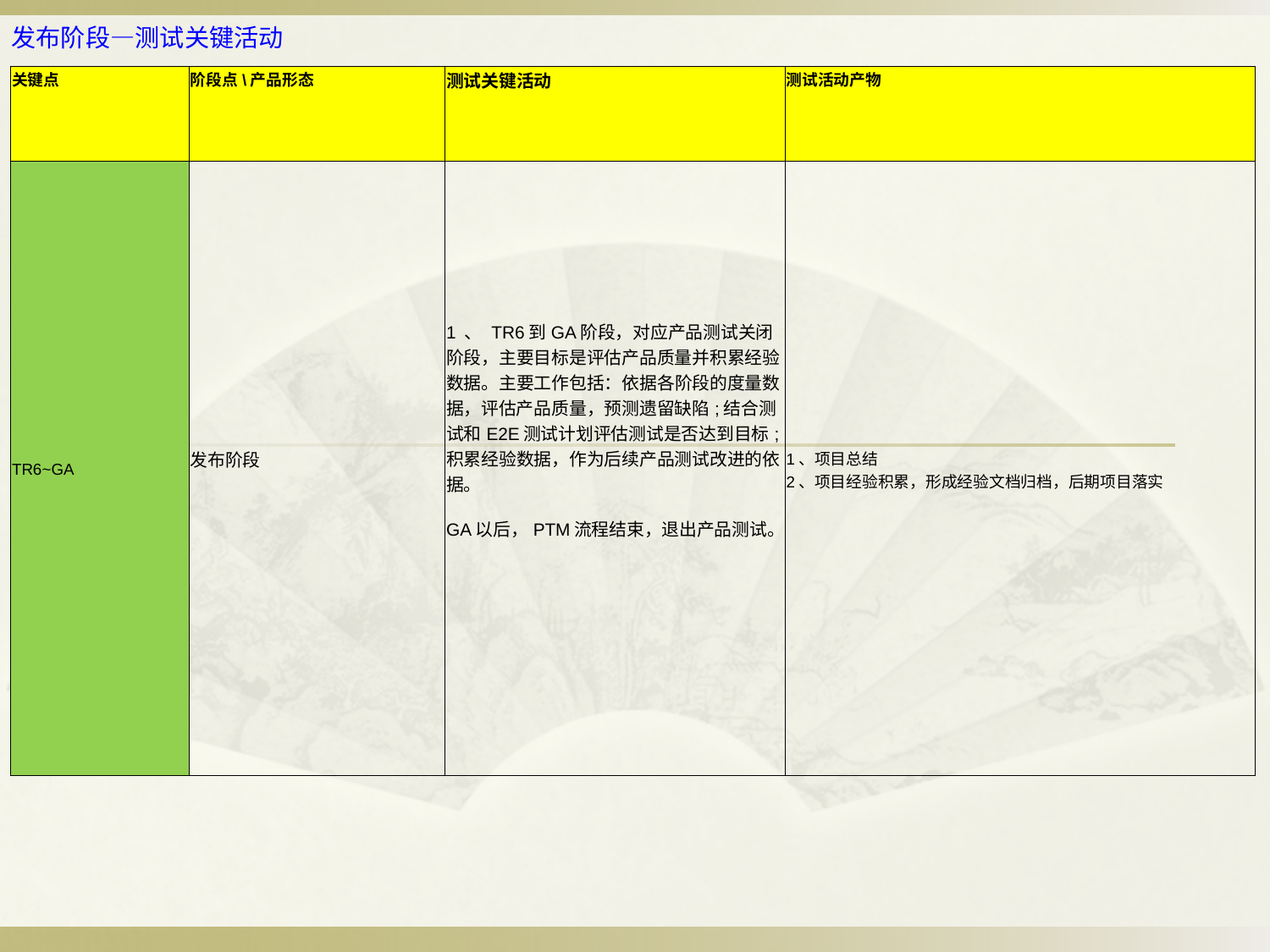

# 发布阶段—测试关键活动
| 关键点 | 阶段点\产品形态 | 测试关键活动 | 测试活动产物 |
| --- | --- | --- | --- |
| TR6~GA | 发布阶段 | 1 、 TR6到GA阶段，对应产品测试关闭阶段，主要目标是评估产品质量并积累经验数据。主要工作包括：依据各阶段的度量数据，评估产品质量，预测遗留缺陷;结合测试和E2E测试计划评估测试是否达到目标;积累经验数据，作为后续产品测试改进的依据。   GA以后，PTM流程结束，退出产品测试。 | 1、项目总结 2、项目经验积累，形成经验文档归档，后期项目落实 |